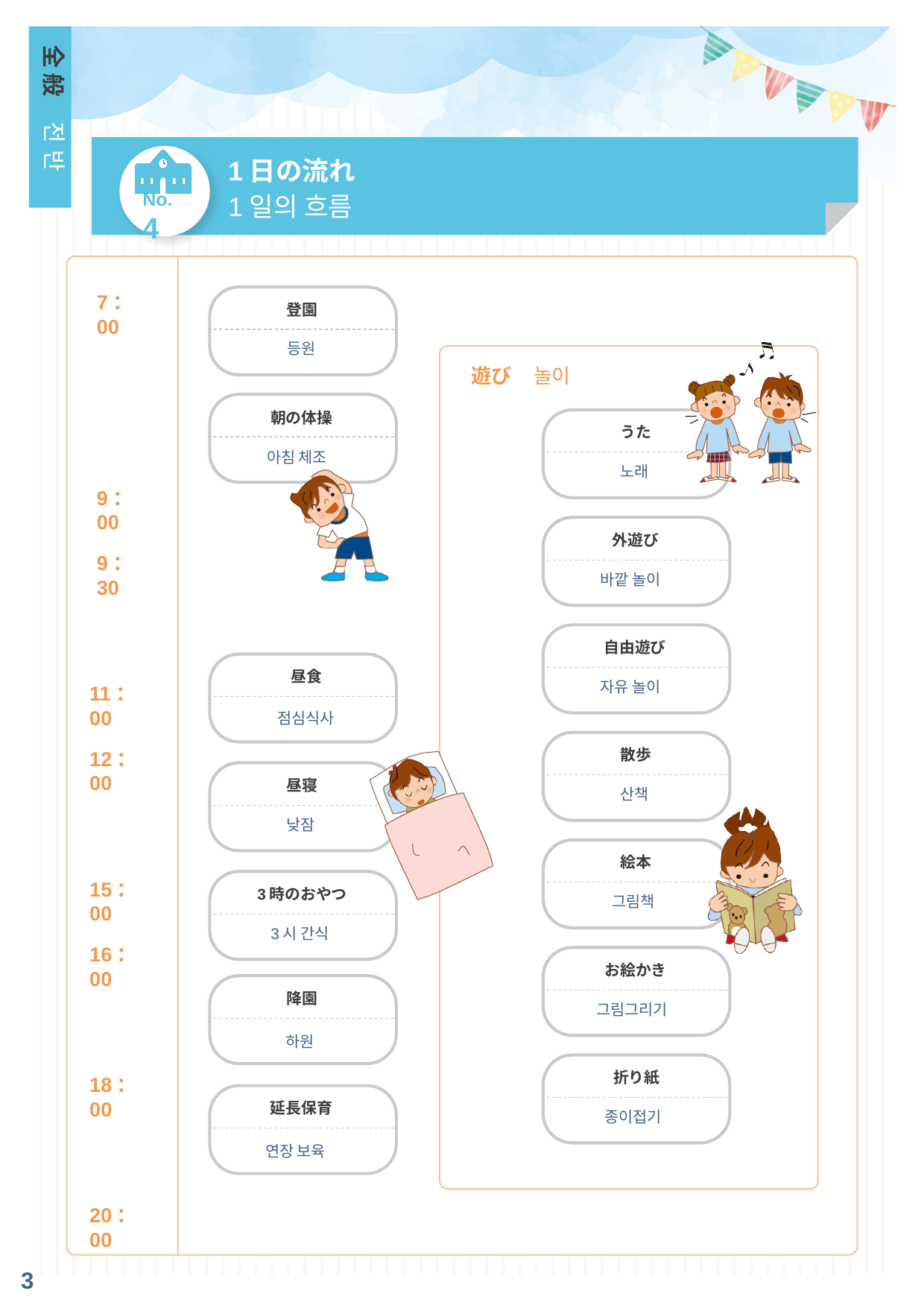

全 般
전 반

1日の流れ
1일의 흐름

No.4

7：00
登園
등원
遊び	놀이

朝の体操
아침 체조

うた
노래
9：00

外遊び
9：30
바깥 놀이

自由遊び

昼食
자유 놀이
11：00
점심식사

散歩
12：00

昼寝
산책
낮잠

絵本

15：00
3時のおやつ
그림책
3시 간식
16：00

お絵かき

降園
그림그리기
하원

折り紙
18：00
延長保育
종이접기
연장 보육
20：00

3